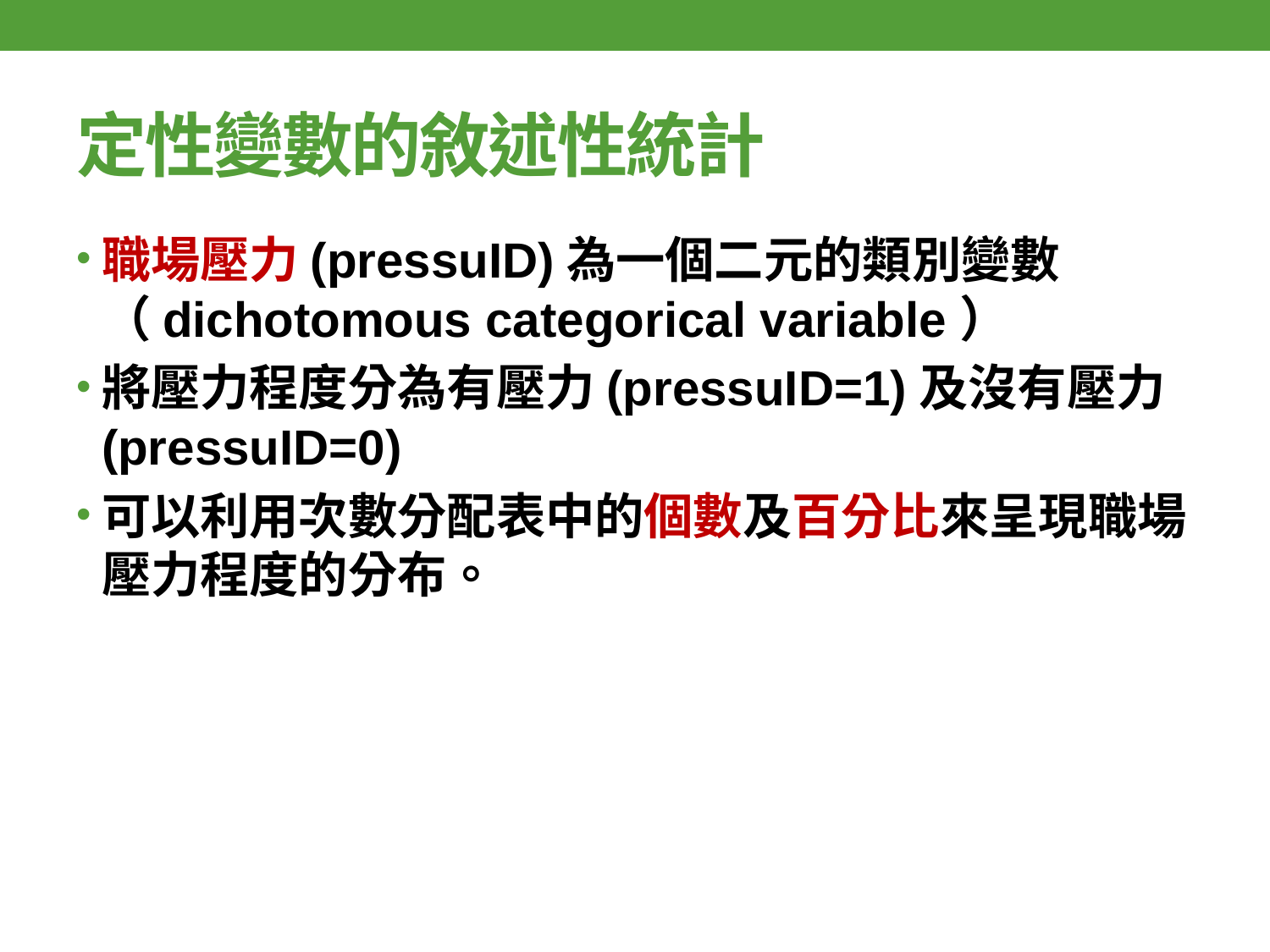

# 定性變數的敘述性統計
職場壓力(pressuID)為一個二元的類別變數（dichotomous categorical variable）
將壓力程度分為有壓力(pressuID=1)及沒有壓力(pressuID=0)
可以利用次數分配表中的個數及百分比來呈現職場壓力程度的分布。